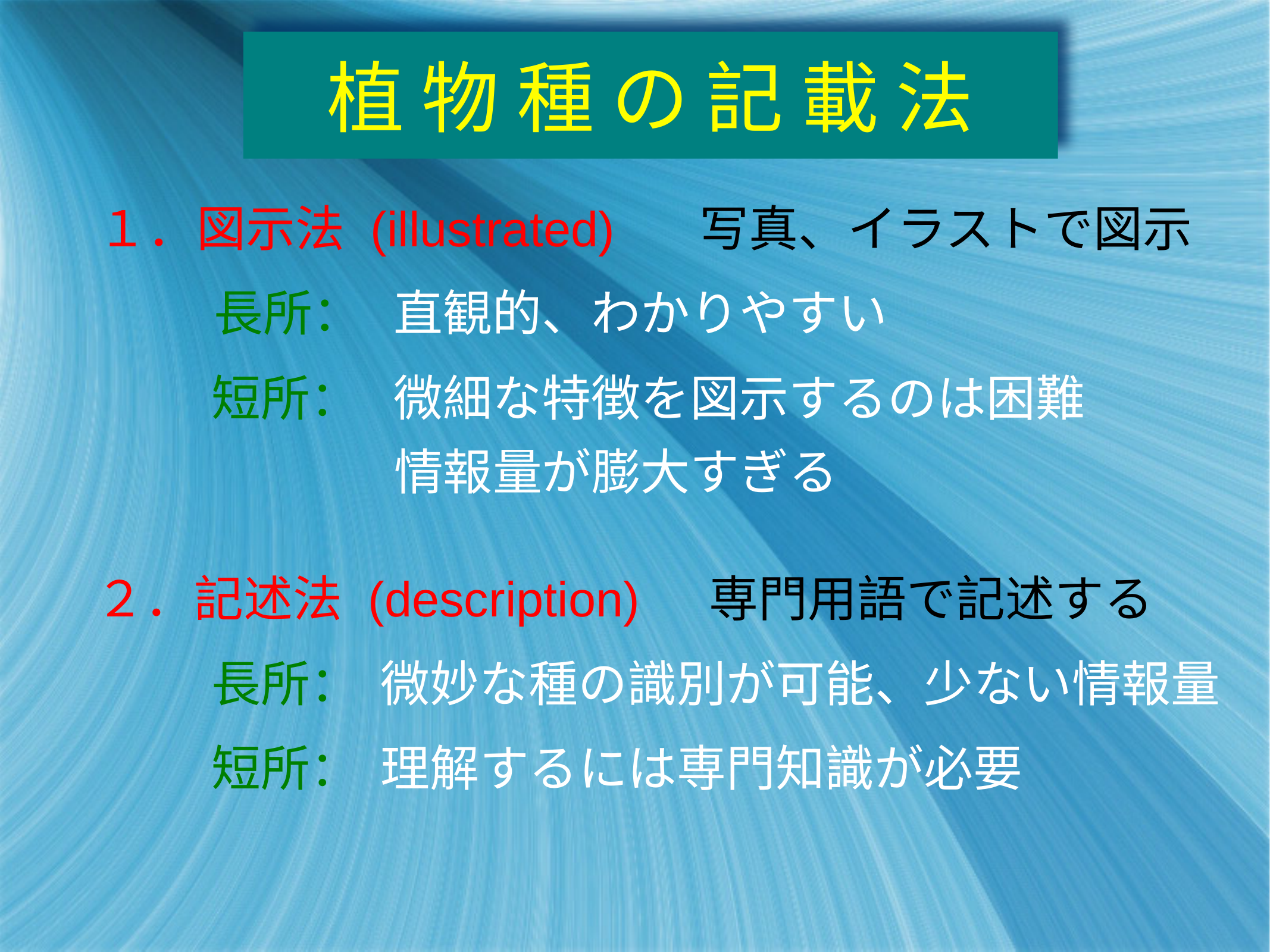

植 物 種 の 記 載 法
１．図示法 (illustrated)
写真、イラストで図示
長所：
直観的、わかりやすい
短所：
微細な特徴を図示するのは困難
情報量が膨大すぎる
２．記述法 (description)
専門用語で記述する
長所：
微妙な種の識別が可能、少ない情報量
短所：
理解するには専門知識が必要